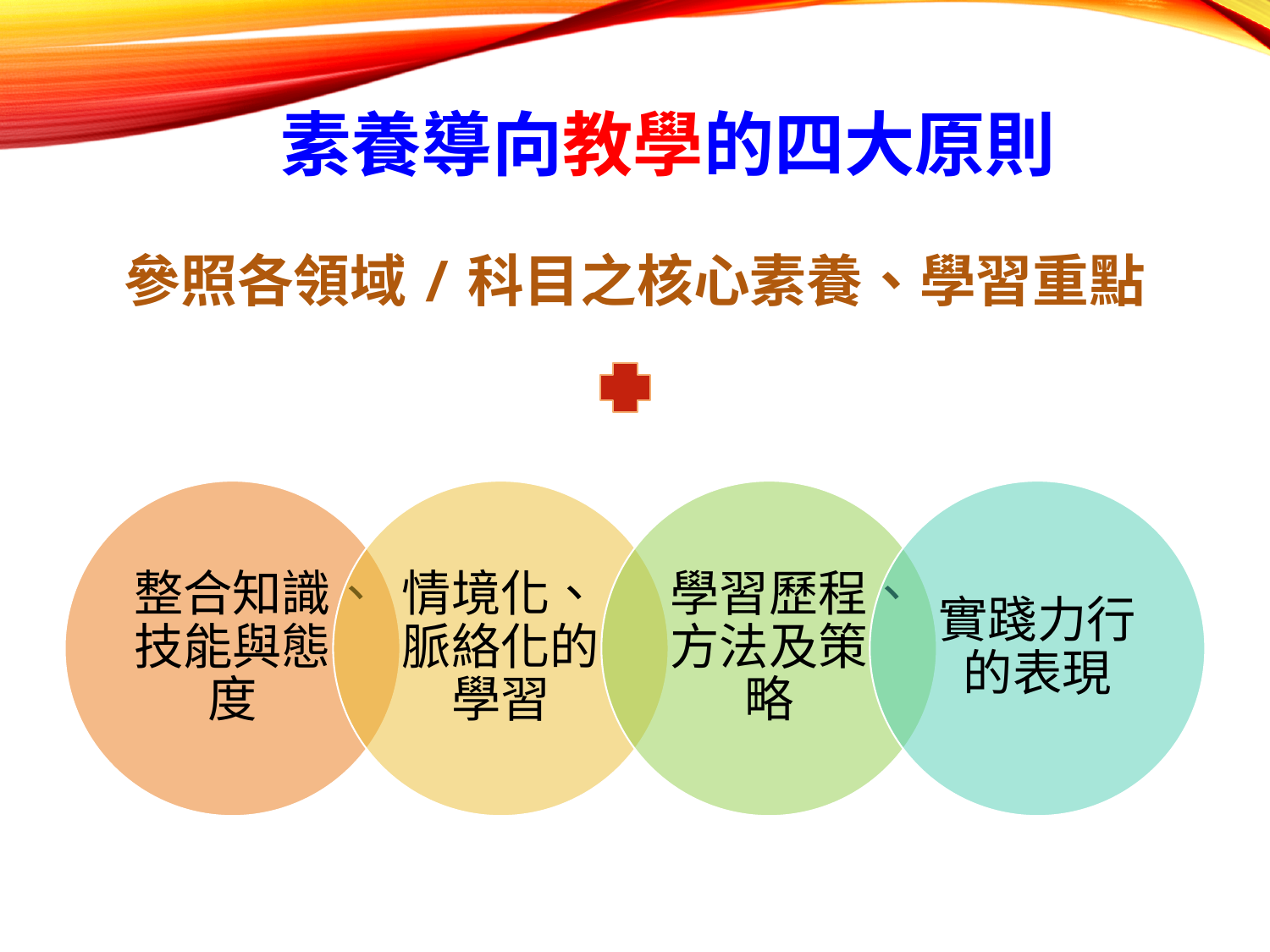

素養導向教學的四大原則
參照各領域/科目之核心素養、學習重點

整合知識、技能與態度
情境化、脈絡化的學習
學習歷程、方法及策略
實踐力行的表現